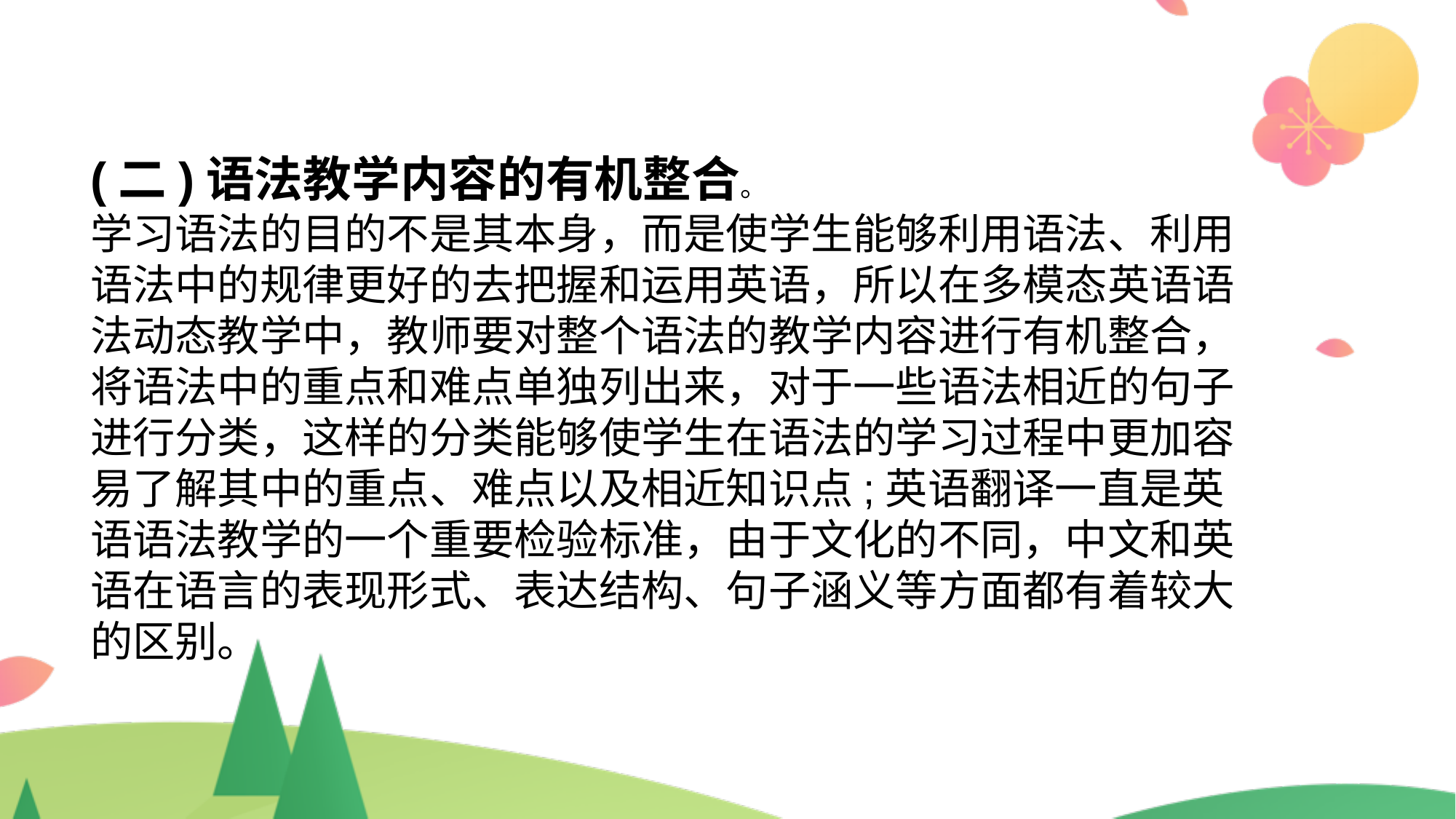

(二)语法教学内容的有机整合。
学习语法的目的不是其本身，而是使学生能够利用语法、利用语法中的规律更好的去把握和运用英语，所以在多模态英语语法动态教学中，教师要对整个语法的教学内容进行有机整合，将语法中的重点和难点单独列出来，对于一些语法相近的句子进行分类，这样的分类能够使学生在语法的学习过程中更加容易了解其中的重点、难点以及相近知识点;英语翻译一直是英语语法教学的一个重要检验标准，由于文化的不同，中文和英语在语言的表现形式、表达结构、句子涵义等方面都有着较大的区别。